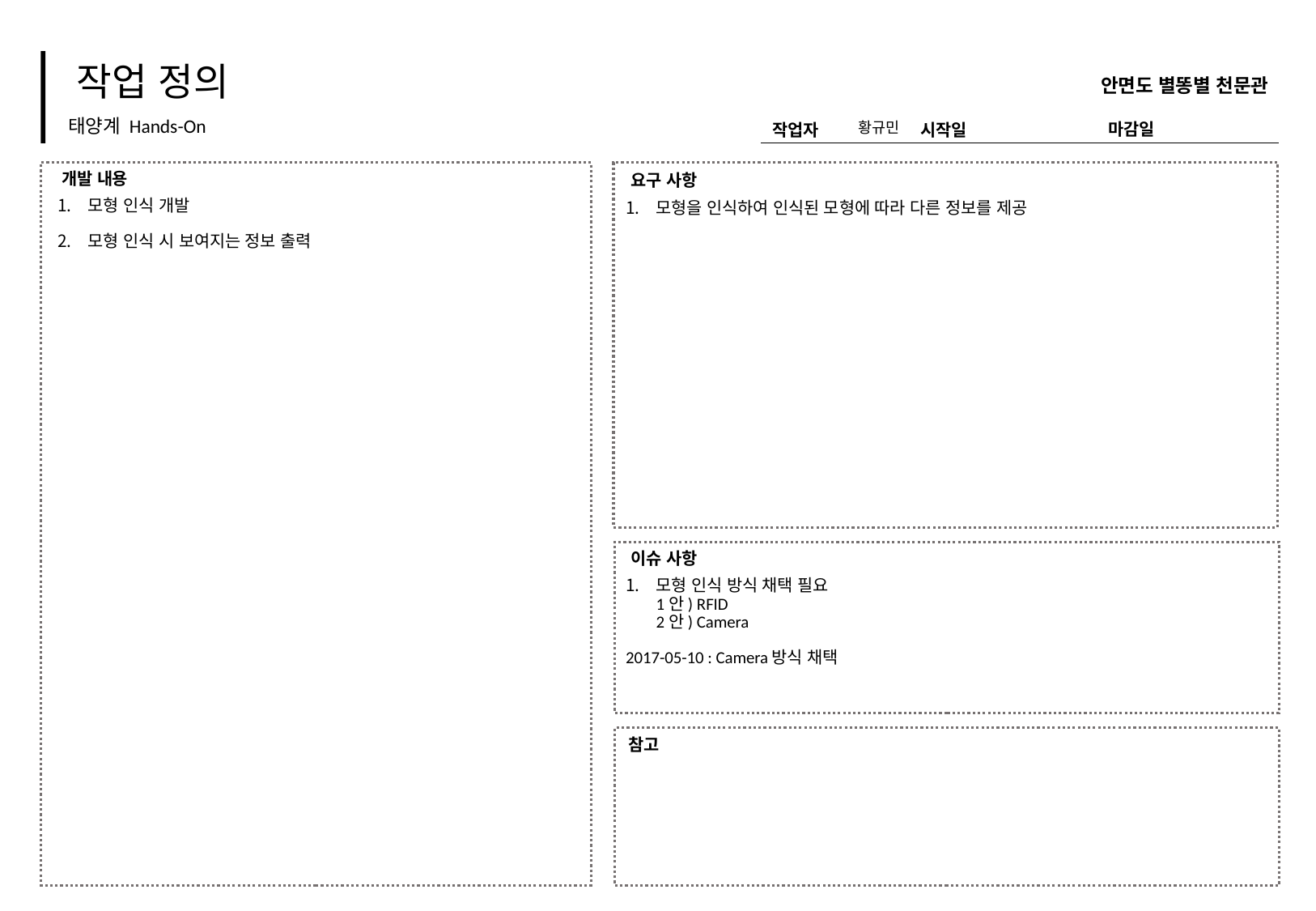

안면도 별똥별 천문관
태양계 Hands-On
황규민

모형 인식 개발
모형 인식 시 보여지는 정보 출력
모형을 인식하여 인식된 모형에 따라 다른 정보를 제공

모형 인식 방식 채택 필요
1안) RFID
2안) Camera
2017-05-10 : Camera방식 채택